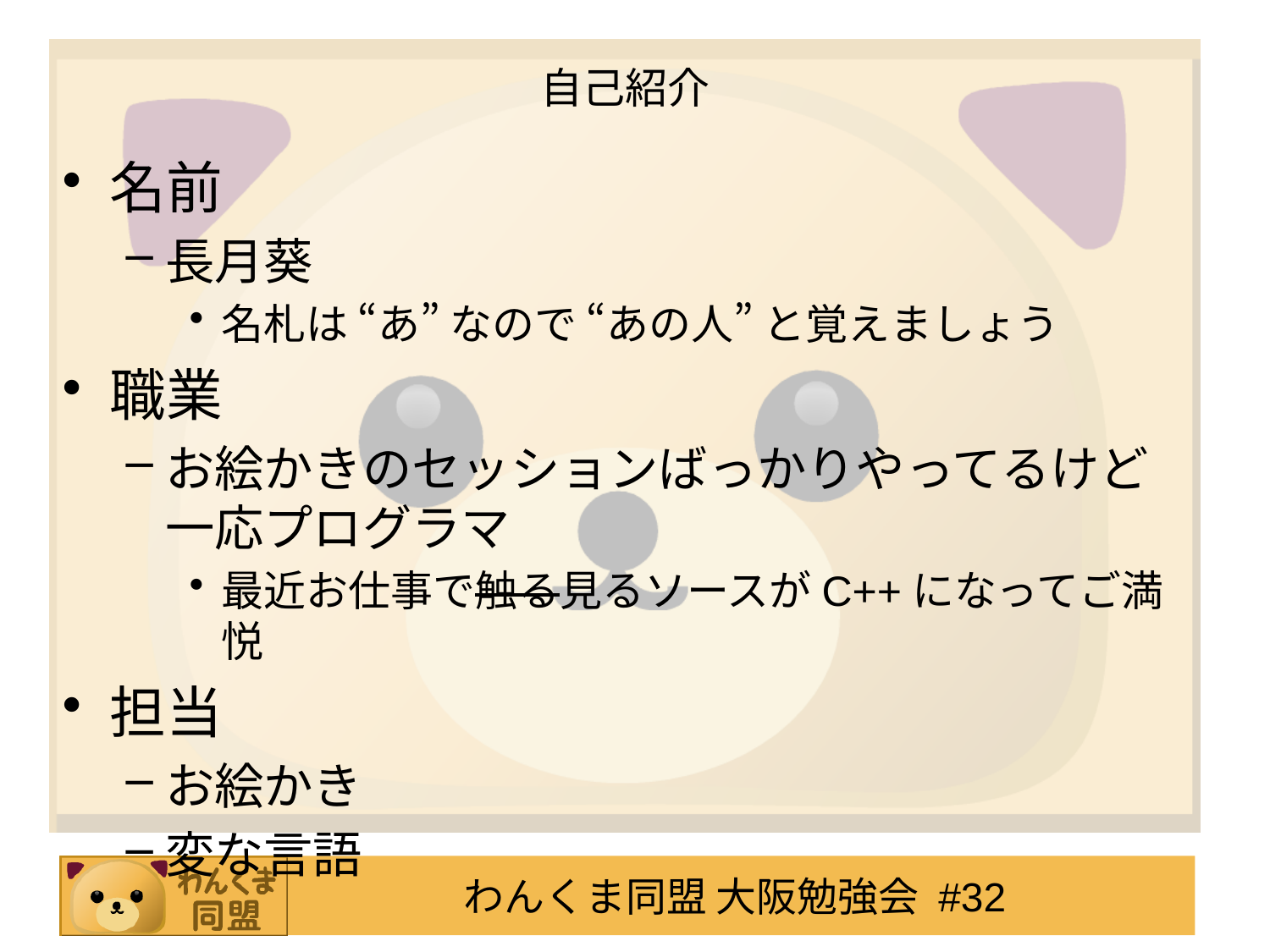

# 自己紹介
名前
長月葵
名札は “あ” なので “あの人” と覚えましょう
職業
お絵かきのセッションばっかりやってるけど一応プログラマ
最近お仕事で触る見るソースがC++になってご満悦
担当
お絵かき
変な言語